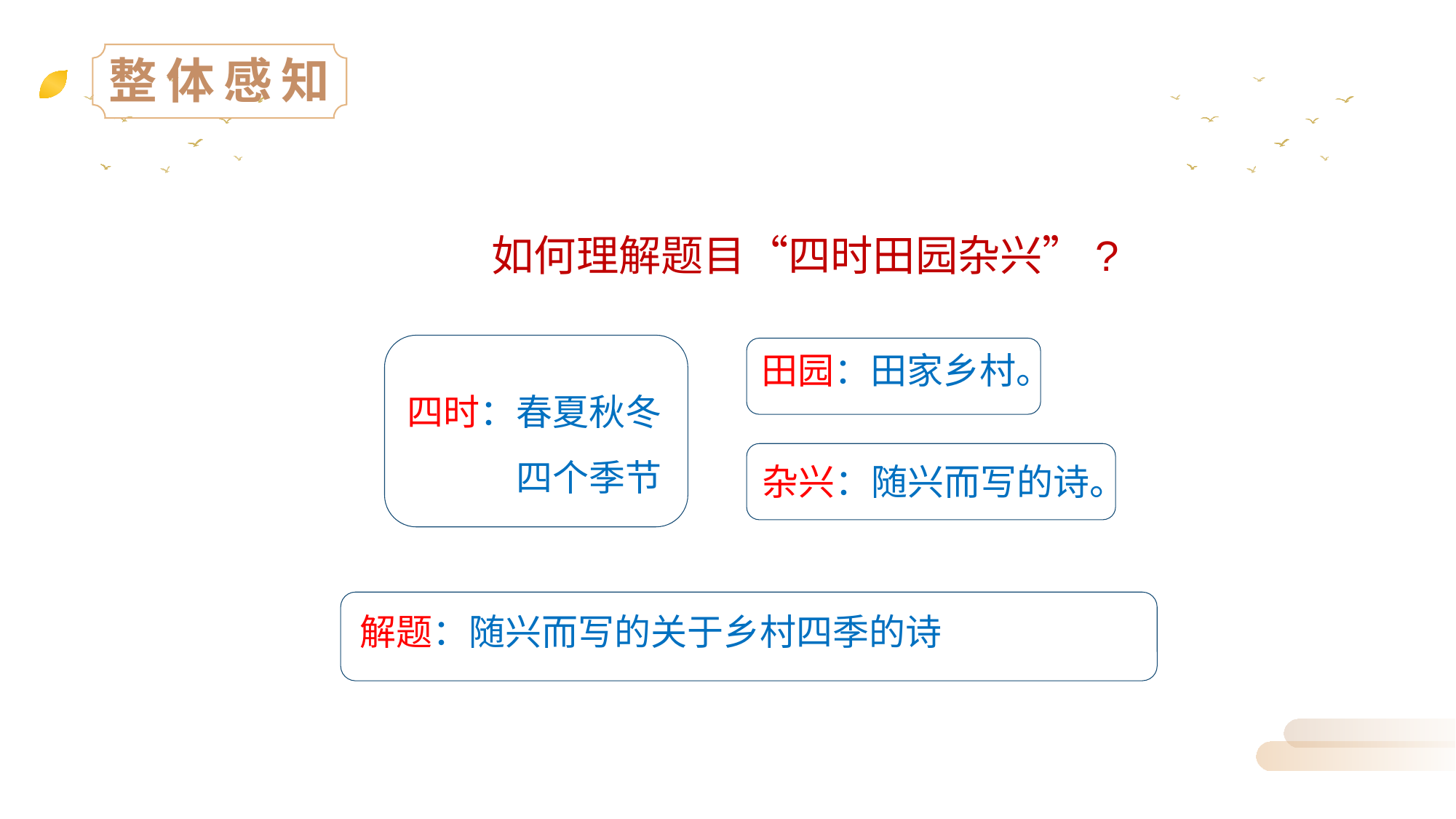

如何理解题目“四时田园杂兴”?

四时：春夏秋冬    四个季节

田园：田家乡村。

杂兴：随兴而写的诗。

解题：随兴而写的关于乡村四季的诗